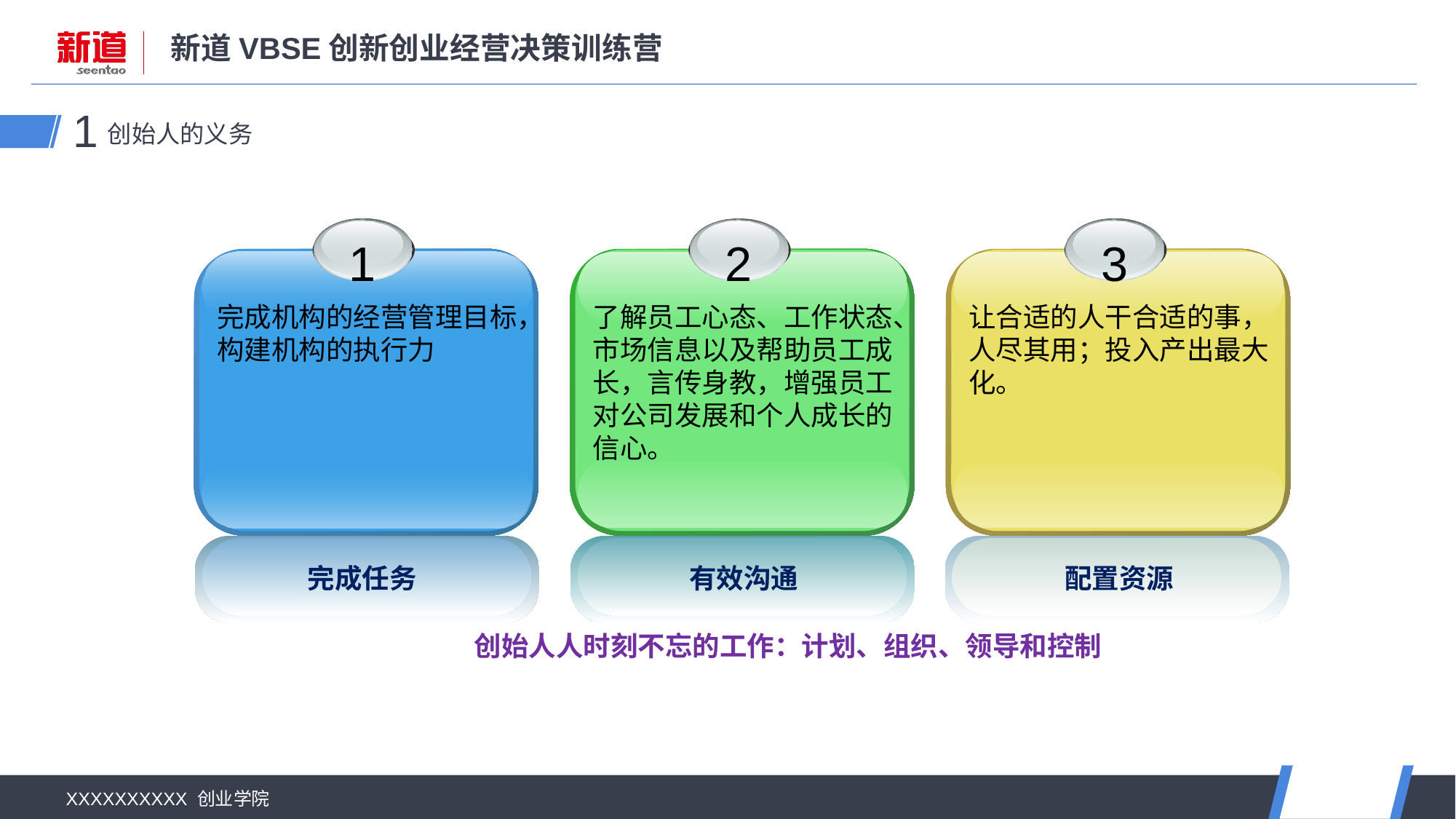

创始人的义务
1

1

完成机构的经营管理目标，构建机构的执行力

3

让合适的人干合适的事，人尽其用；投入产出最大化。

2

了解员工心态、工作状态、市场信息以及帮助员工成长，言传身教，增强员工对公司发展和个人成长的信心。

完成任务
有效沟通
配置资源
创始人人时刻不忘的工作：计划、组织、领导和控制
6